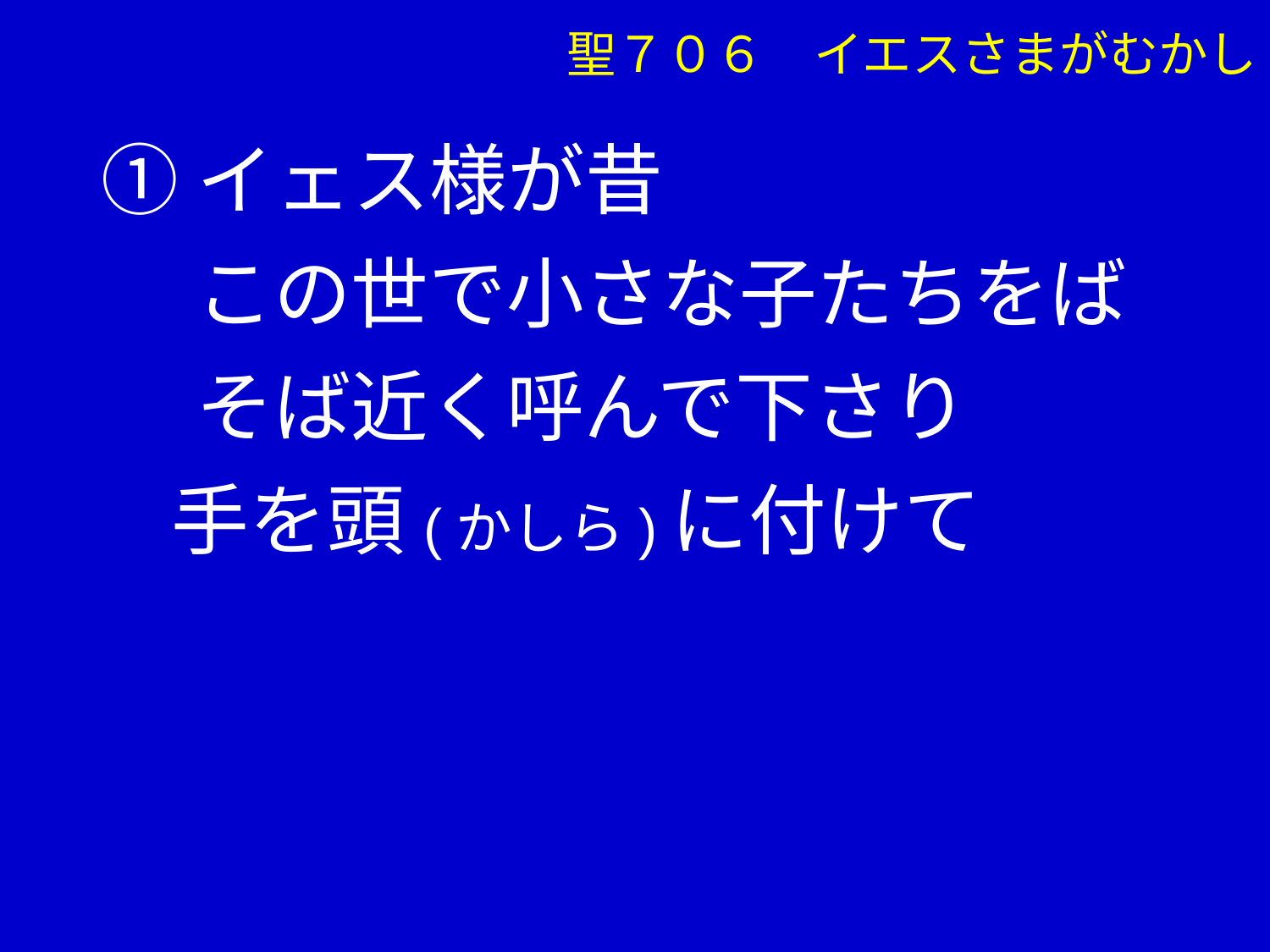

聖７０６　イエスさまがむかし
①イェス様が昔
　 この世で小さな子たちをば
　 そば近く呼んで下さり
   手を頭(かしら)に付けて